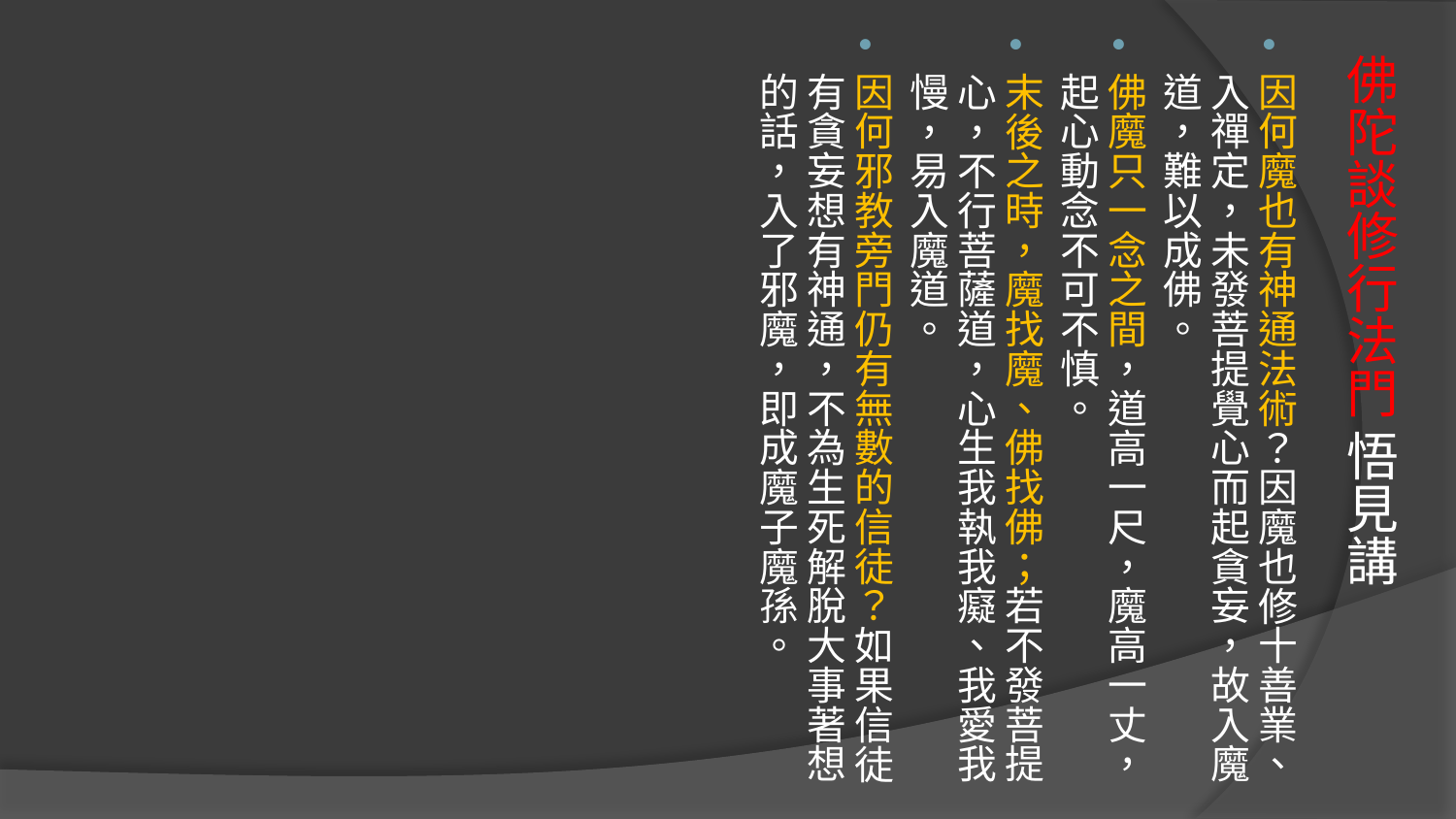

因何魔也有神通法術？因魔也修十善業、入禪定，未發菩提覺心而起貪妄，故入魔道，難以成佛。
佛魔只一念之間，道高一尺，魔高一丈，起心動念不可不慎。
末後之時，魔找魔、佛找佛；若不發菩提心，不行菩薩道，心生我執我癡、我愛我慢，易入魔道。
因何邪教旁門仍有無數的信徒？如果信徒有貪妄想有神通，不為生死解脫大事著想的話，入了邪魔，即成魔子魔孫。

# 佛陀談修行法門 悟見講